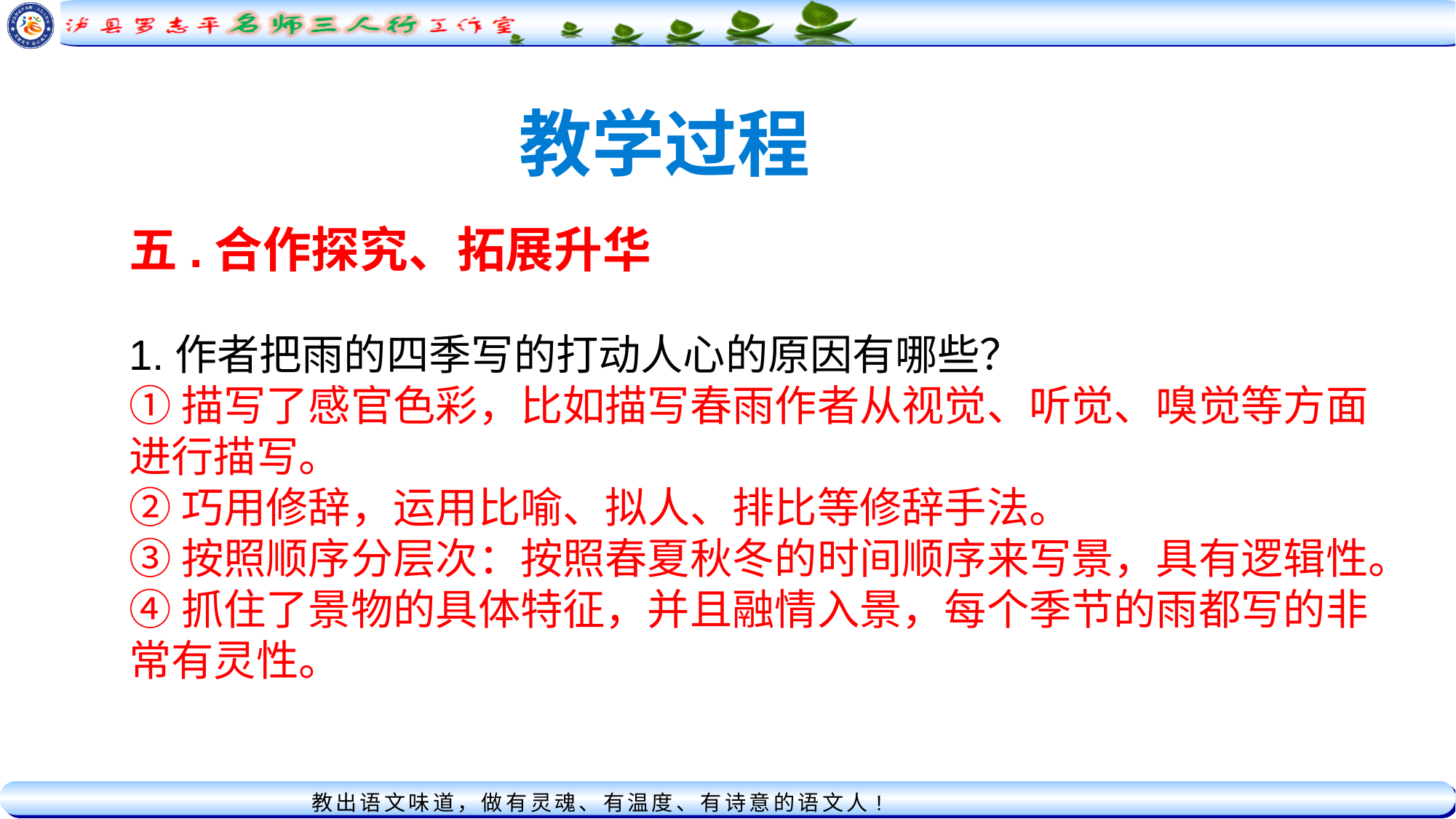

教学过程
五.合作探究、拓展升华

1.作者把雨的四季写的打动人心的原因有哪些？
①描写了感官色彩，比如描写春雨作者从视觉、听觉、嗅觉等方面进行描写。
②巧用修辞，运用比喻、拟人、排比等修辞手法。
③按照顺序分层次：按照春夏秋冬的时间顺序来写景，具有逻辑性。
④抓住了景物的具体特征，并且融情入景，每个季节的雨都写的非常有灵性。